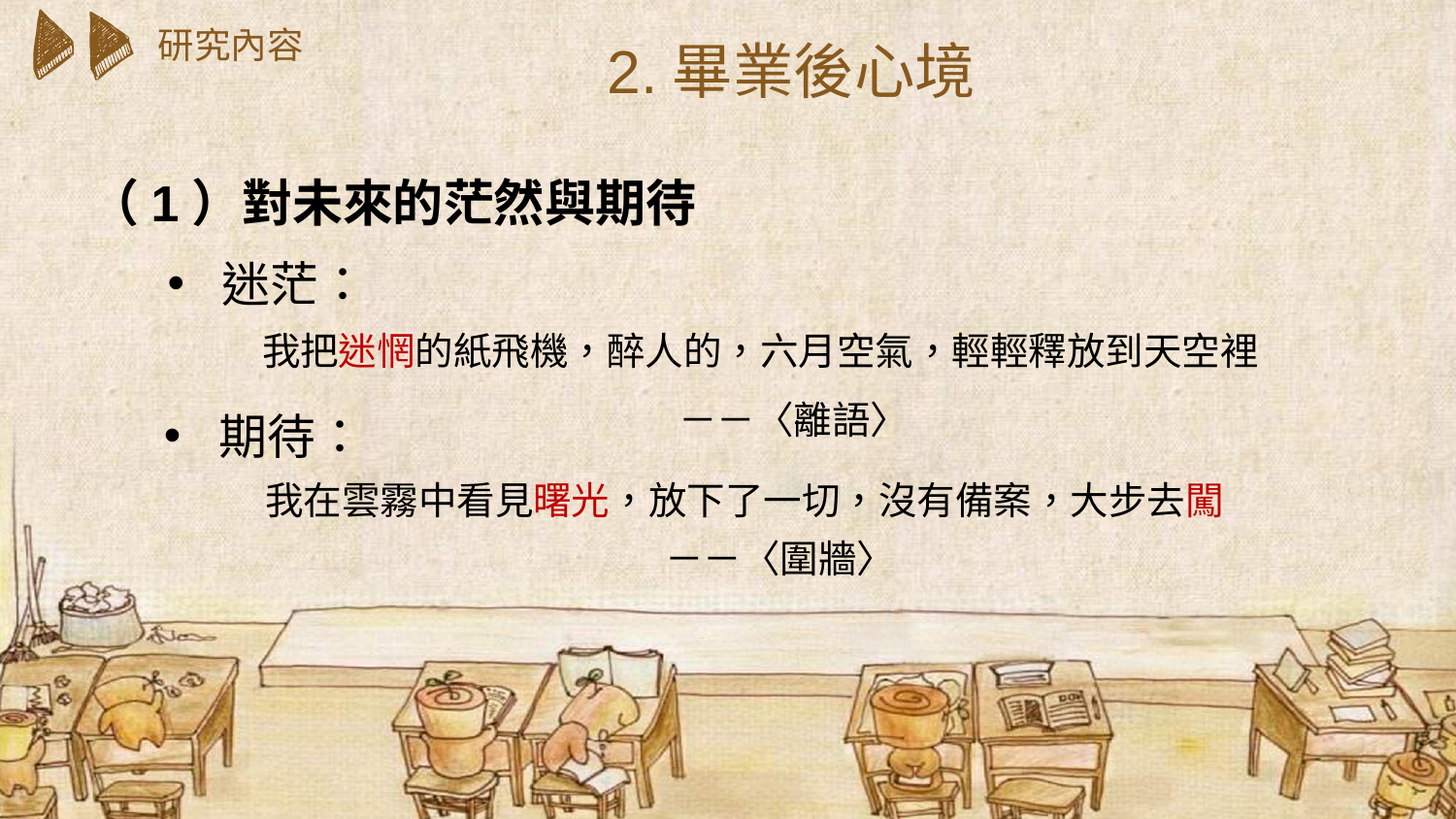

研究內容
2.畢業後心境
（1）對未來的茫然與期待
迷茫：
我把迷惘的紙飛機，醉人的，六月空氣，輕輕釋放到天空裡
                                                －－〈離語〉

期待：
我在雲霧中看見曙光，放下了一切，沒有備案，大步去闖
                                              －－〈圍牆〉